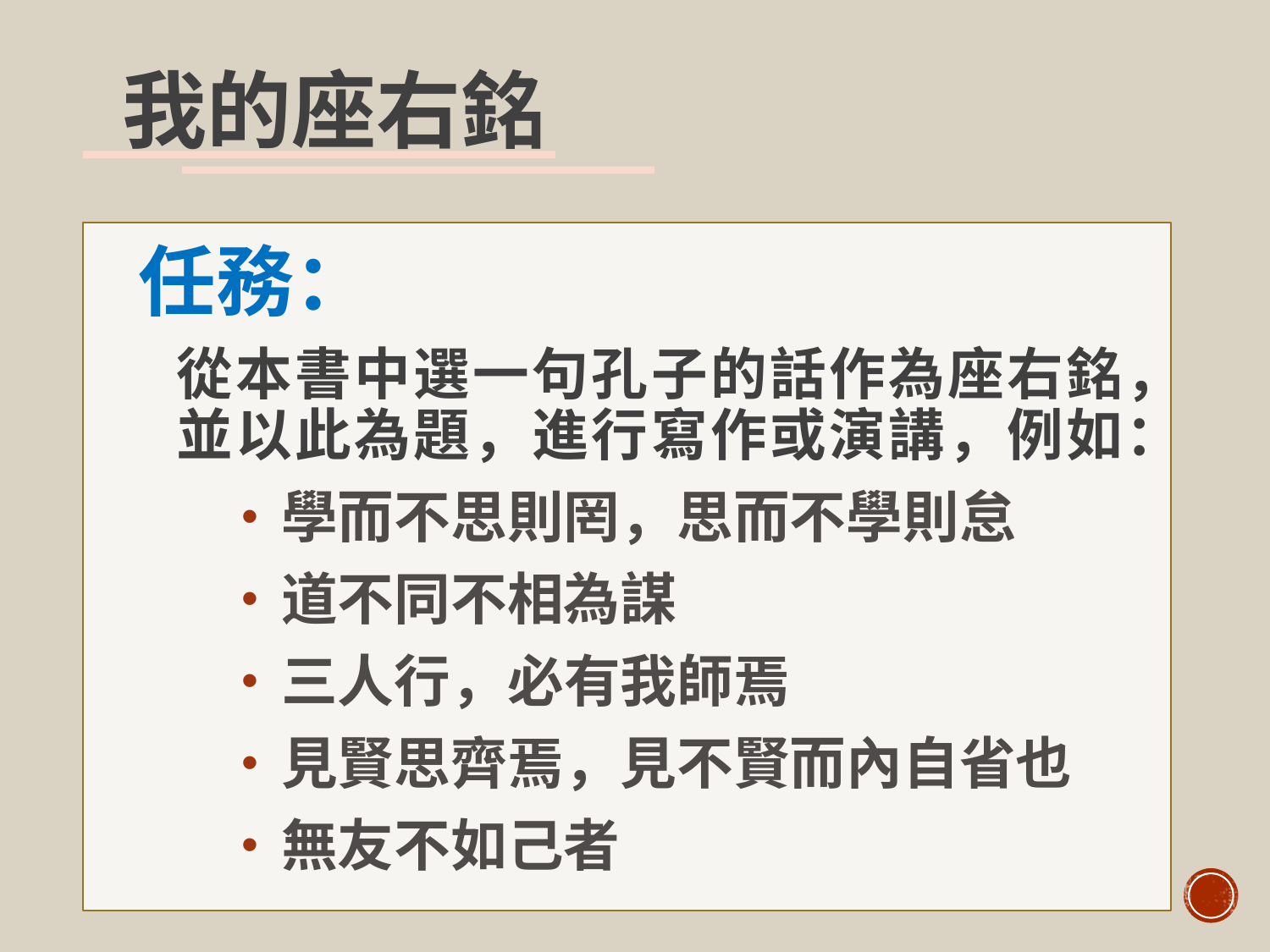

# 我的座右銘

任務：
從本書中選一句孔子的話作為座右銘，並以此為題，進行寫作或演講，例如：
學而不思則罔，思而不學則怠
道不同不相為謀
三人行，必有我師焉
見賢思齊焉，見不賢而內自省也
無友不如己者